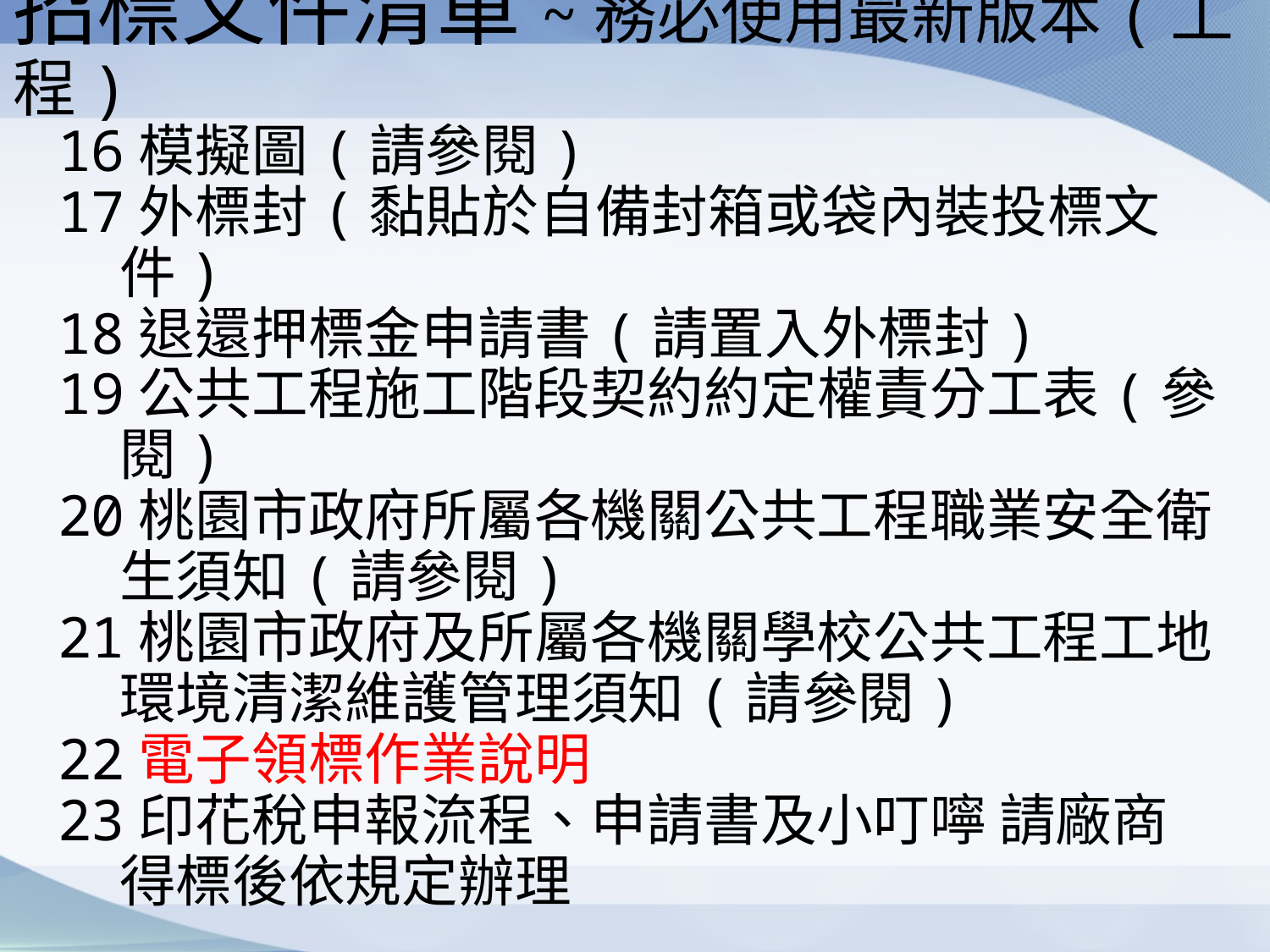

# 招標文件清單~務必使用最新版本(工程)
16模擬圖(請參閱)
17外標封(黏貼於自備封箱或袋內裝投標文件)
18退還押標金申請書(請置入外標封)
19公共工程施工階段契約約定權責分工表(參閱)
20桃園市政府所屬各機關公共工程職業安全衛生須知(請參閱)
21桃園市政府及所屬各機關學校公共工程工地環境清潔維護管理須知(請參閱)
22電子領標作業說明
23印花稅申報流程、申請書及小叮嚀 請廠商得標後依規定辦理